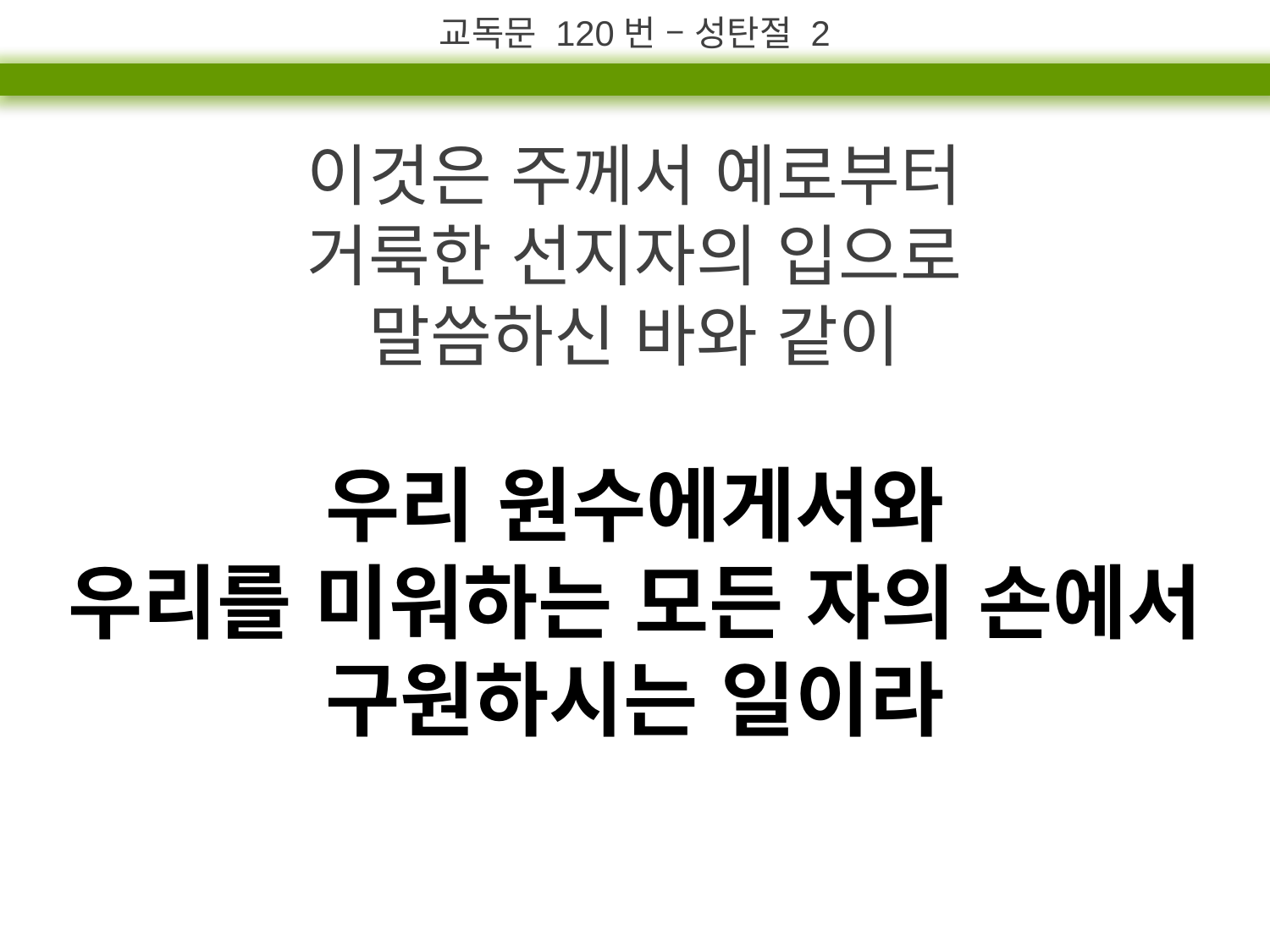

교독문 120번 – 성탄절 2

이것은 주께서 예로부터
거룩한 선지자의 입으로
말씀하신 바와 같이
우리 원수에게서와
우리를 미워하는 모든 자의 손에서 구원하시는 일이라